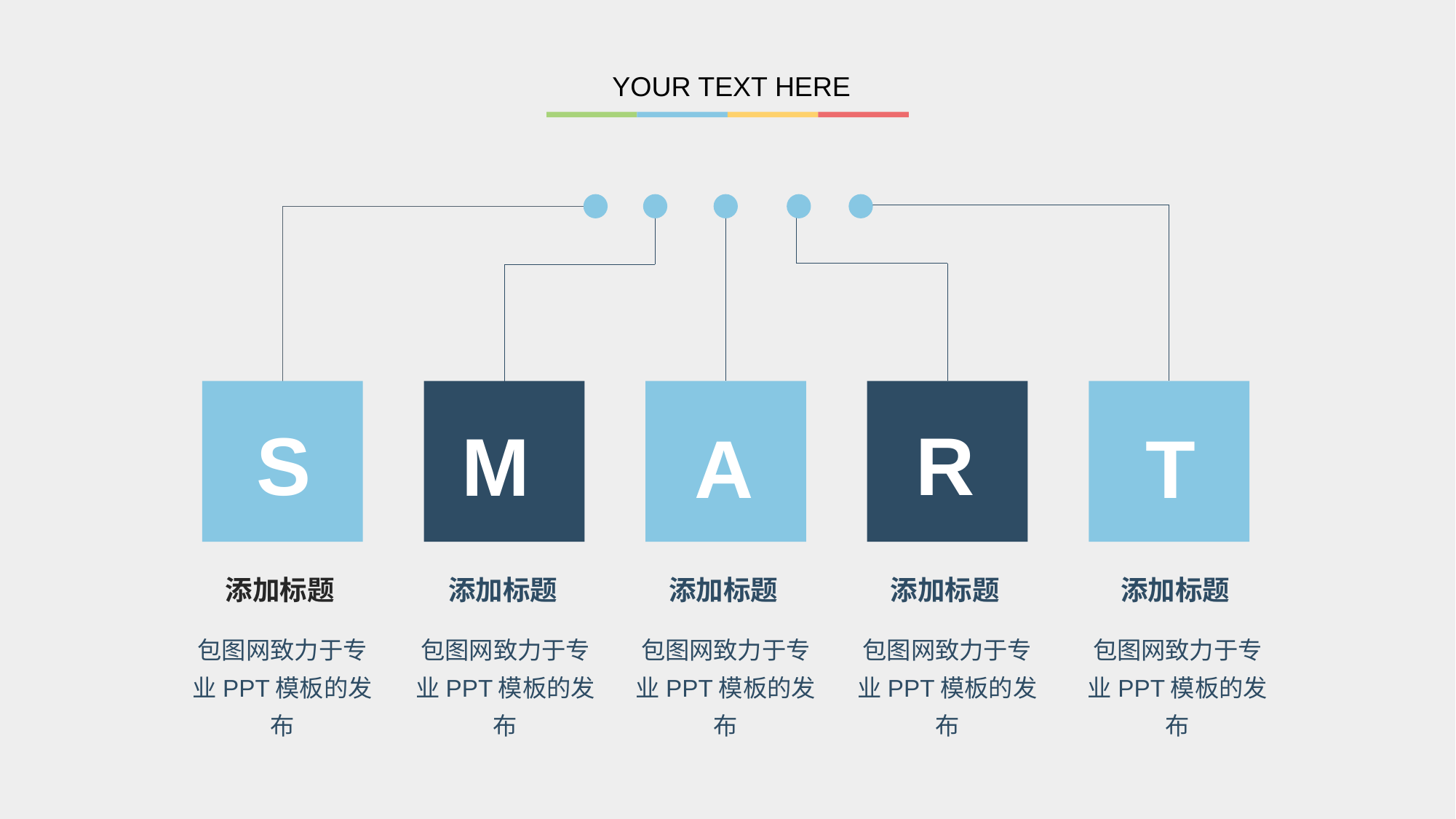

YOUR TEXT HERE

M

A

R

S
T
添加标题
包图网致力于专业PPT模板的发布
添加标题
包图网致力于专业PPT模板的发布
添加标题
包图网致力于专业PPT模板的发布
添加标题
包图网致力于专业PPT模板的发布
添加标题
包图网致力于专业PPT模板的发布